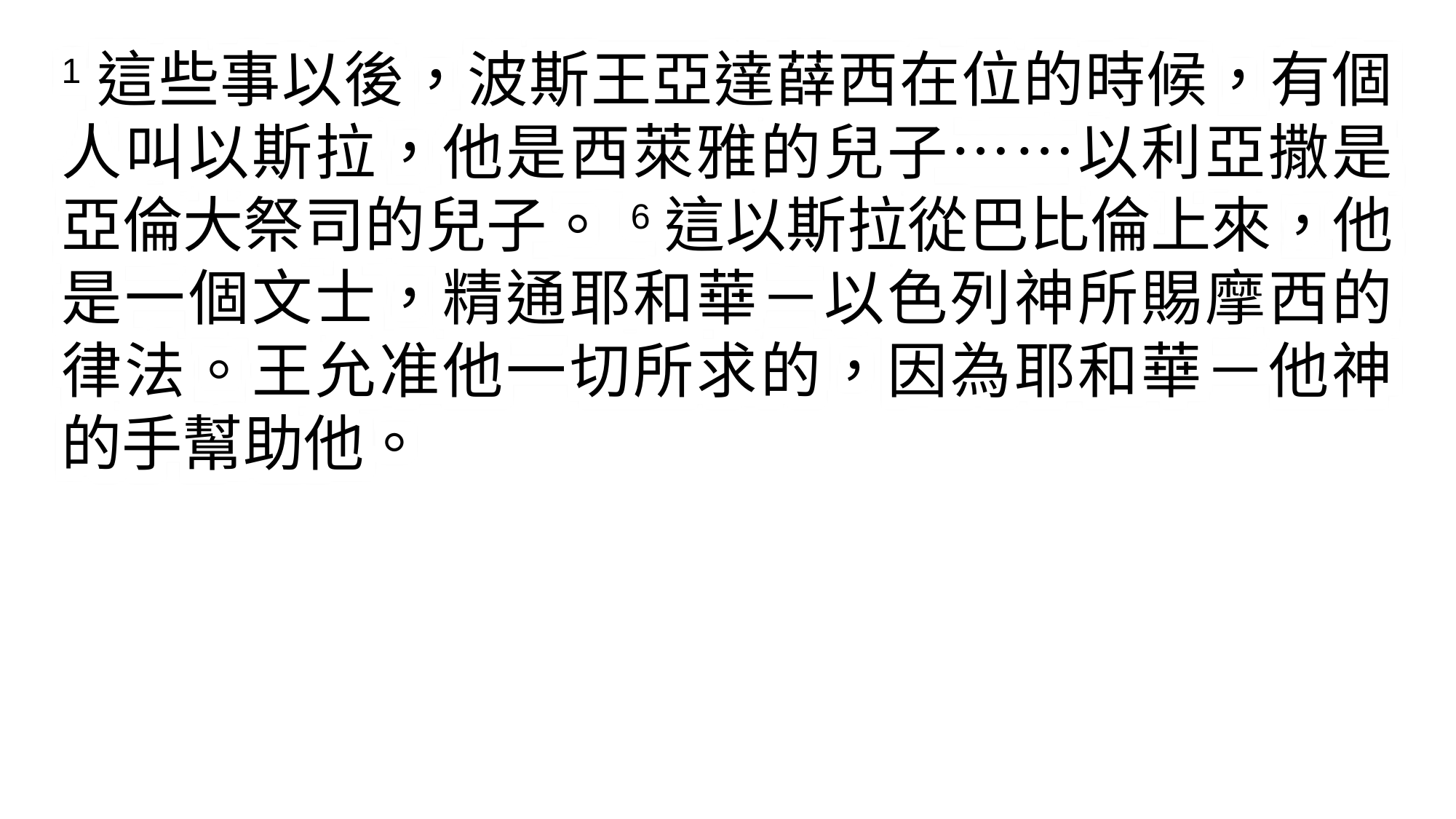

1這些事以後，波斯王亞達薛西在位的時候，有個人叫以斯拉，他是西萊雅的兒子……以利亞撒是亞倫大祭司的兒子。 6這以斯拉從巴比倫上來，他是一個文士，精通耶和華－以色列神所賜摩西的律法。王允准他一切所求的，因為耶和華－他神的手幫助他。